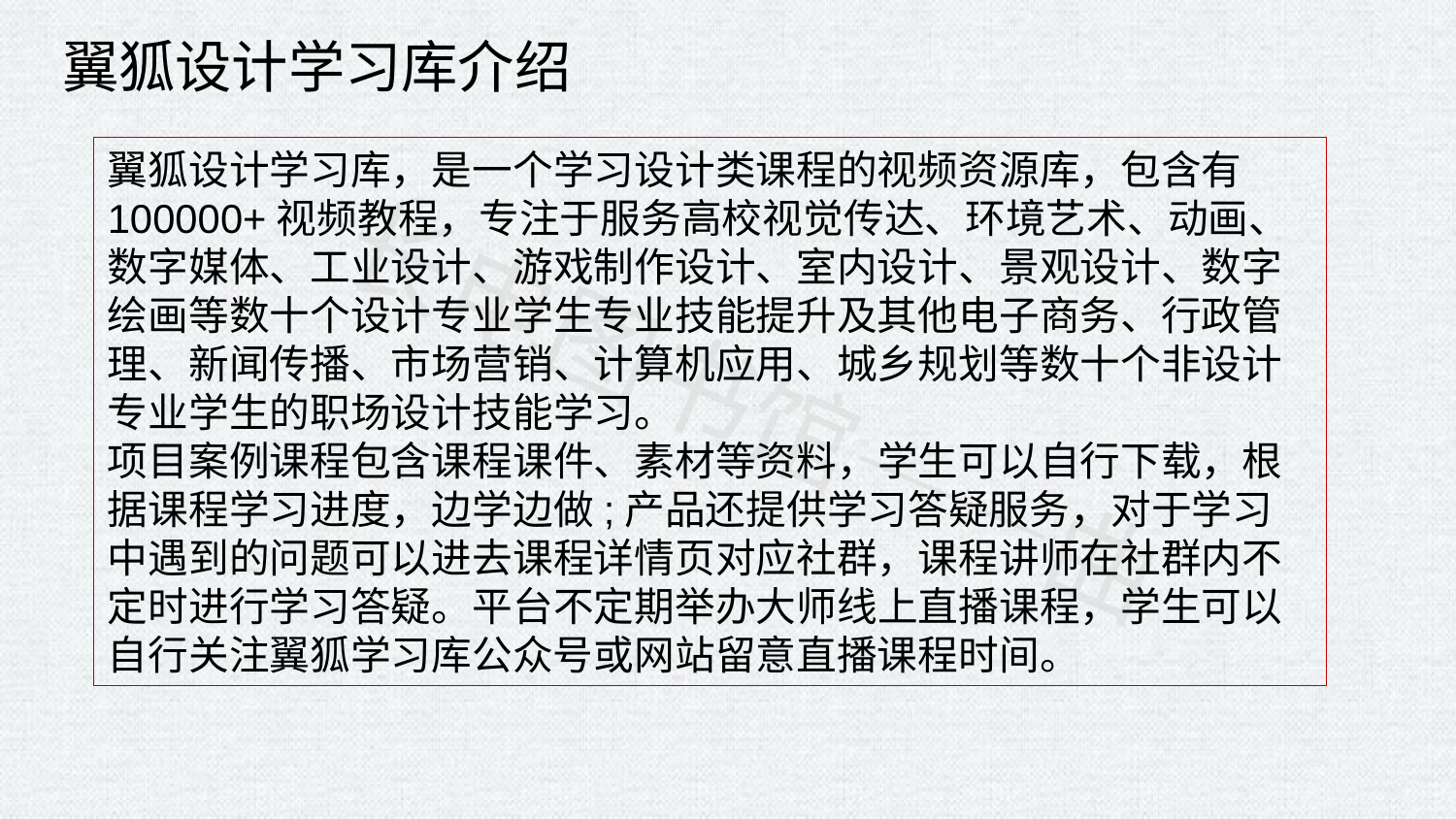

# 翼狐设计学习库介绍
翼狐设计学习库，是一个学习设计类课程的视频资源库，包含有100000+视频教程，专注于服务高校视觉传达、环境艺术、动画、数字媒体、工业设计、游戏制作设计、室内设计、景观设计、数字绘画等数十个设计专业学生专业技能提升及其他电子商务、行政管理、新闻传播、市场营销、计算机应用、城乡规划等数十个非设计专业学生的职场设计技能学习。
项目案例课程包含课程课件、素材等资料，学生可以自行下载，根据课程学习进度，边学边做;产品还提供学习答疑服务，对于学习中遇到的问题可以进去课程详情页对应社群，课程讲师在社群内不定时进行学习答疑。平台不定期举办大师线上直播课程，学生可以自行关注翼狐学习库公众号或网站留意直播课程时间。